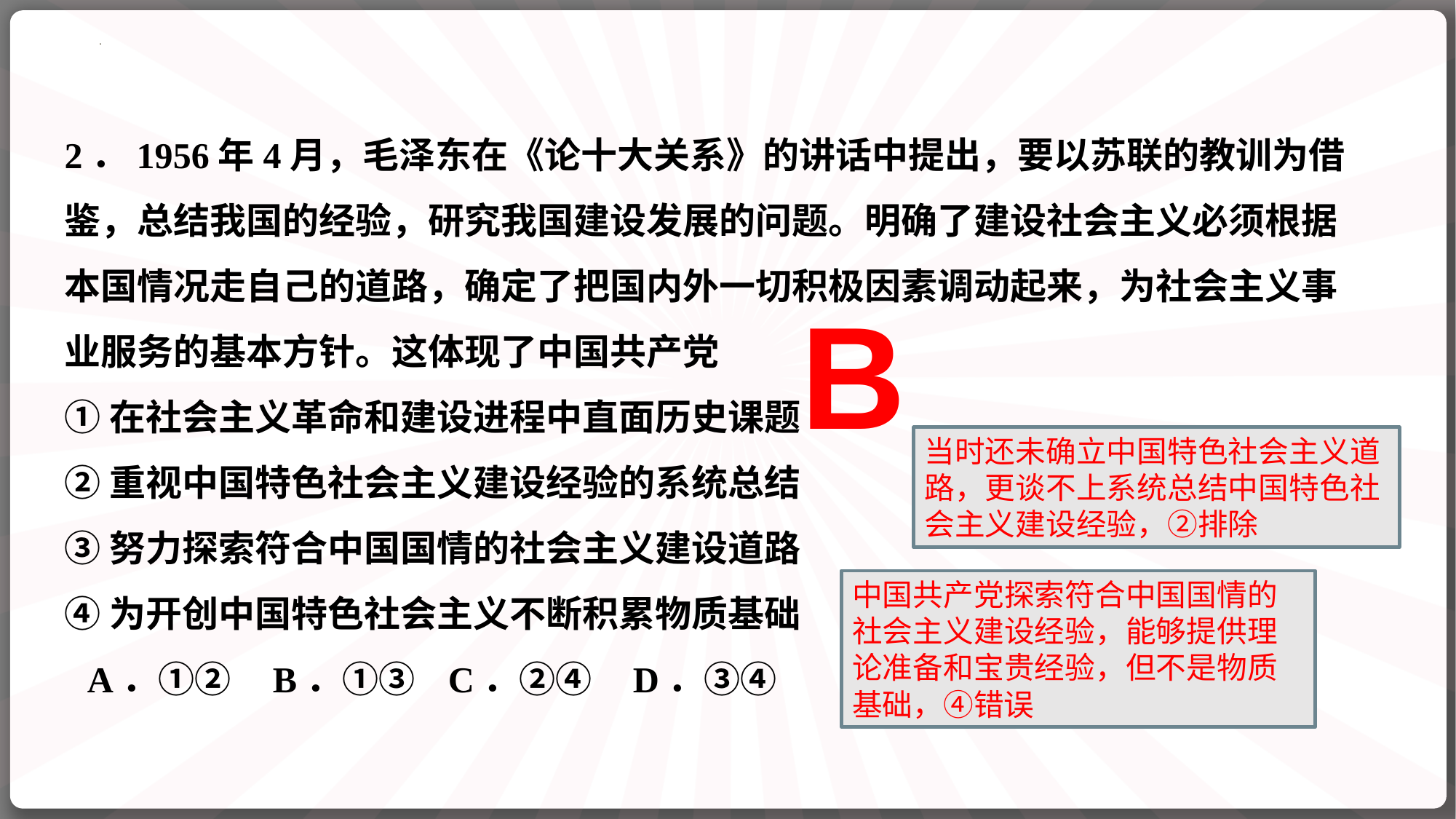

2．1956年4月，毛泽东在《论十大关系》的讲话中提出，要以苏联的教训为借鉴，总结我国的经验，研究我国建设发展的问题。明确了建设社会主义必须根据本国情况走自己的道路，确定了把国内外一切积极因素调动起来，为社会主义事业服务的基本方针。这体现了中国共产党
①在社会主义革命和建设进程中直面历史课题
②重视中国特色社会主义建设经验的系统总结
③努力探索符合中国国情的社会主义建设道路
④为开创中国特色社会主义不断积累物质基础
A．①②    B．①③   C．②④	D．③④
B
当时还未确立中国特色社会主义道路，更谈不上系统总结中国特色社会主义建设经验，②排除
中国共产党探索符合中国国情的社会主义建设经验，能够提供理论准备和宝贵经验，但不是物质基础，④错误